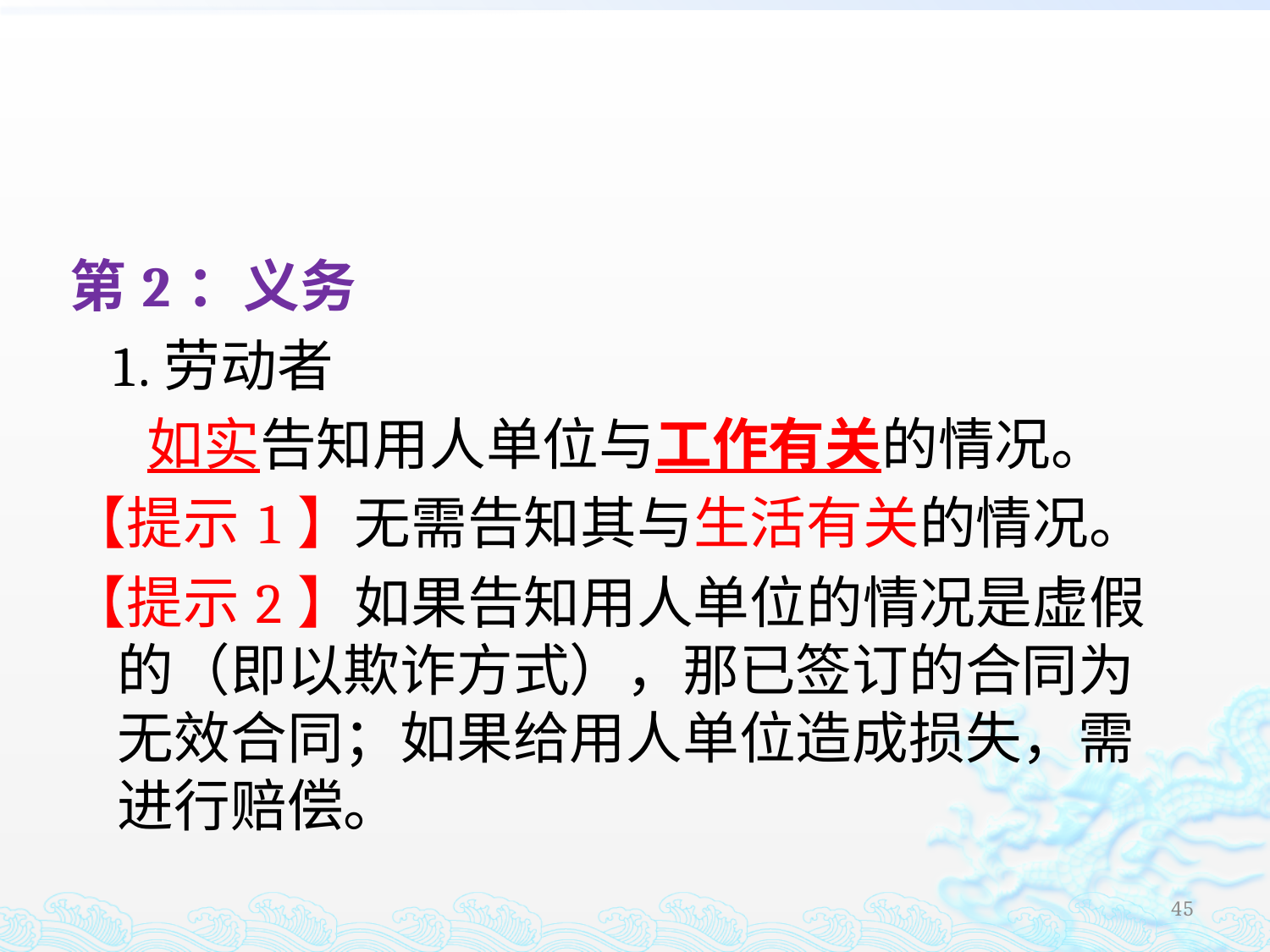

#
第2：义务
   1.劳动者
     如实告知用人单位与工作有关的情况。
【提示1】无需告知其与生活有关的情况。
【提示2】如果告知用人单位的情况是虚假的（即以欺诈方式），那已签订的合同为无效合同；如果给用人单位造成损失，需进行赔偿。
45